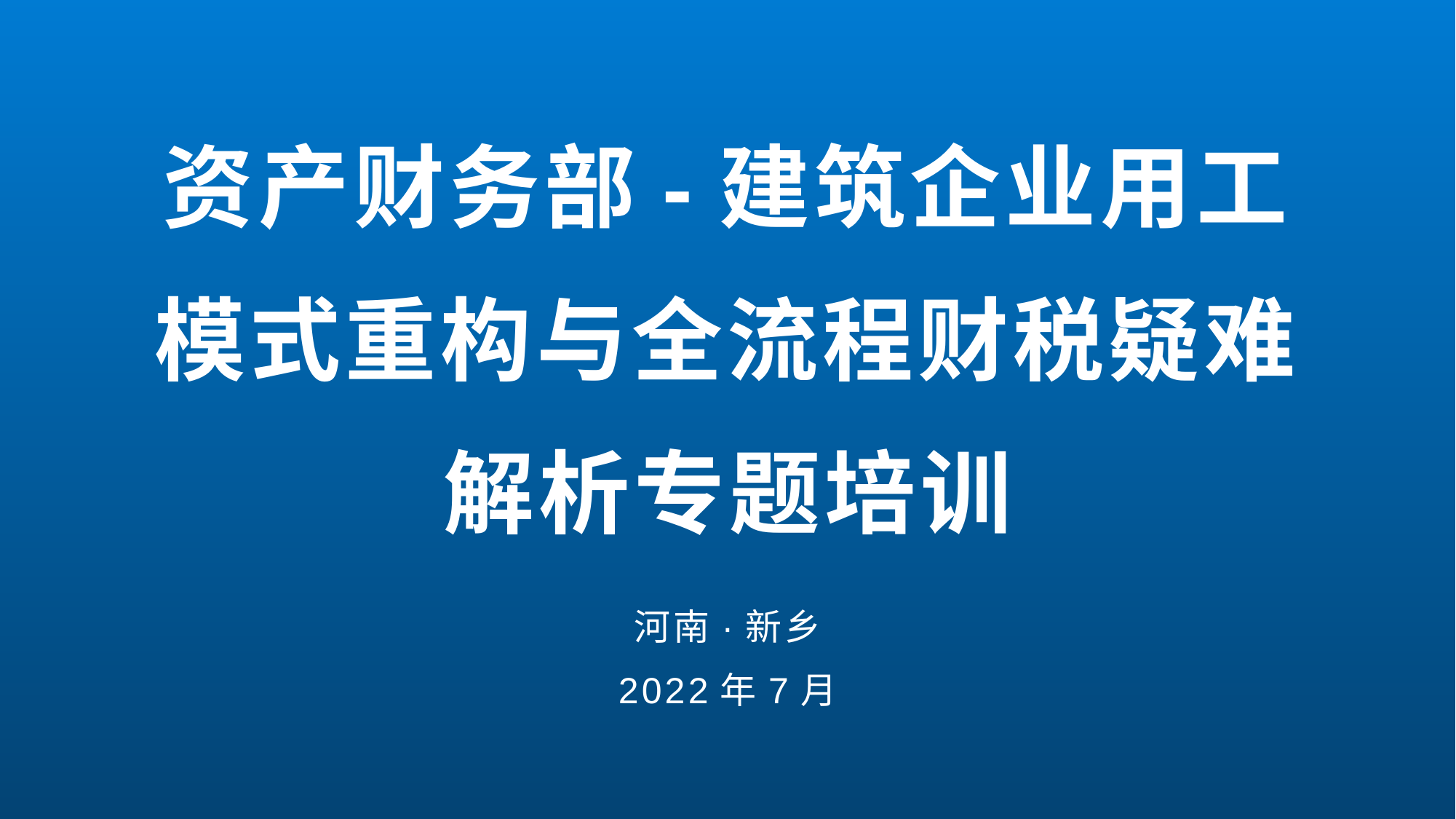

# 资产财务部-建筑企业用工模式重构与全流程财税疑难解析专题培训
河南·新乡
2022年7月